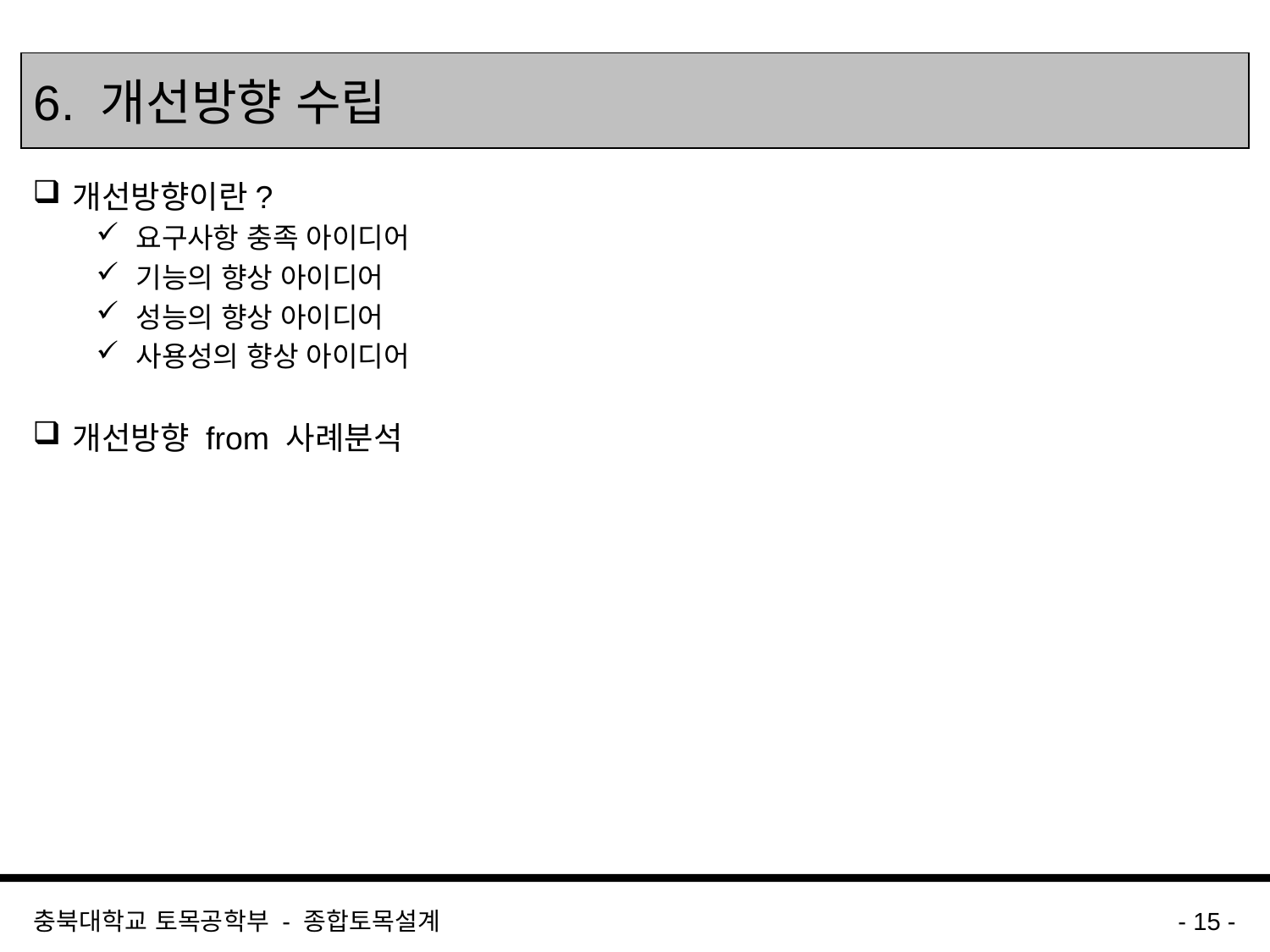

# 6. 개선방향 수립

개선방향이란?
요구사항 충족 아이디어
기능의 향상 아이디어
성능의 향상 아이디어
사용성의 향상 아이디어

개선방향 from 사례분석

충북대학교 토목공학부 - 종합토목설계
- 15 -